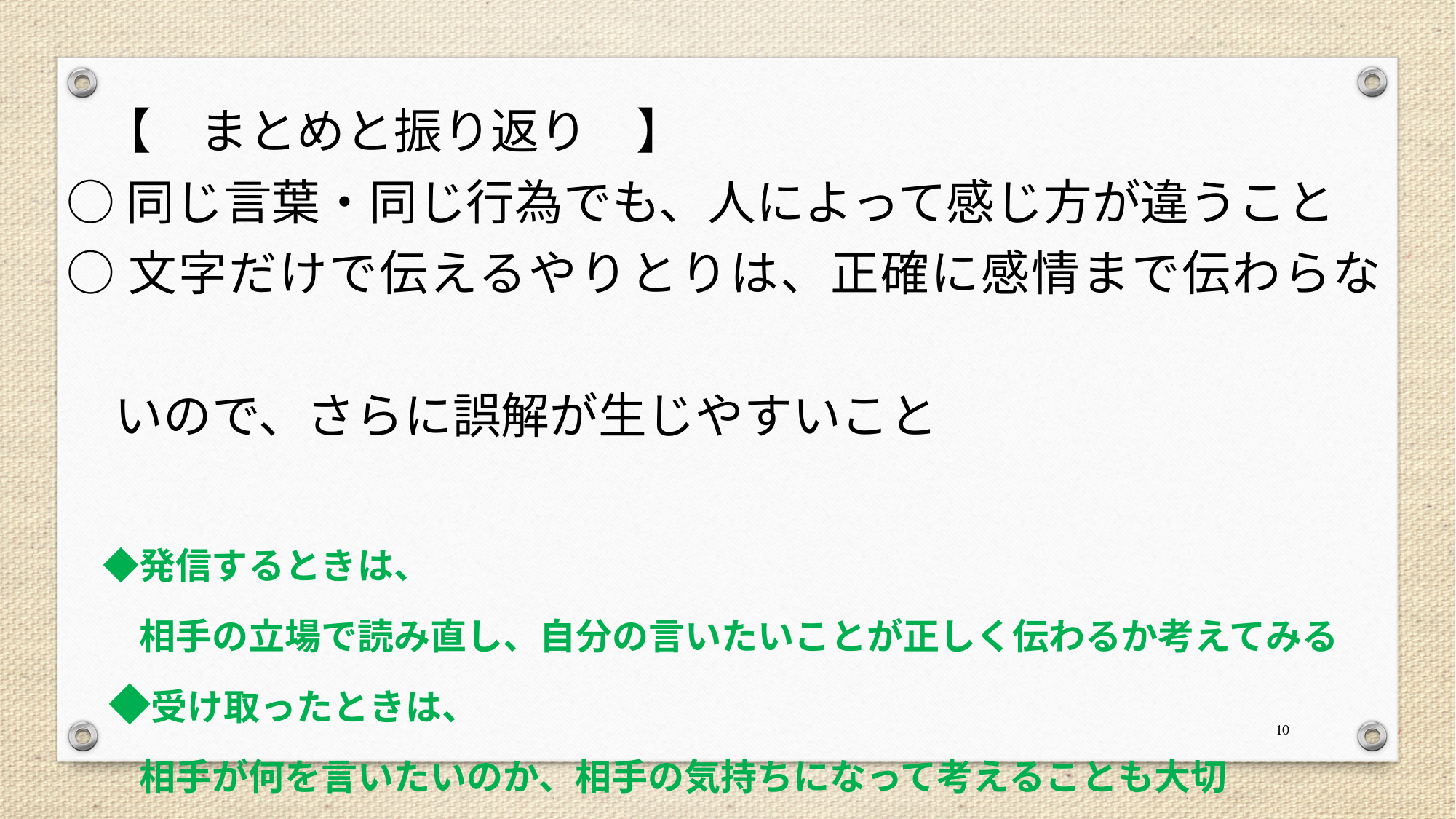

【　まとめと振り返り　】
○同じ言葉・同じ行為でも、人によって感じ方が違うこと
○文字だけで伝えるやりとりは、正確に感情まで伝わらな
　いので、さらに誤解が生じやすいこと

　◆発信するときは、
　　相手の立場で読み直し、自分の言いたいことが正しく伝わるか考えてみる
　◆受け取ったときは、
　　相手が何を言いたいのか、相手の気持ちになって考えることも大切
10